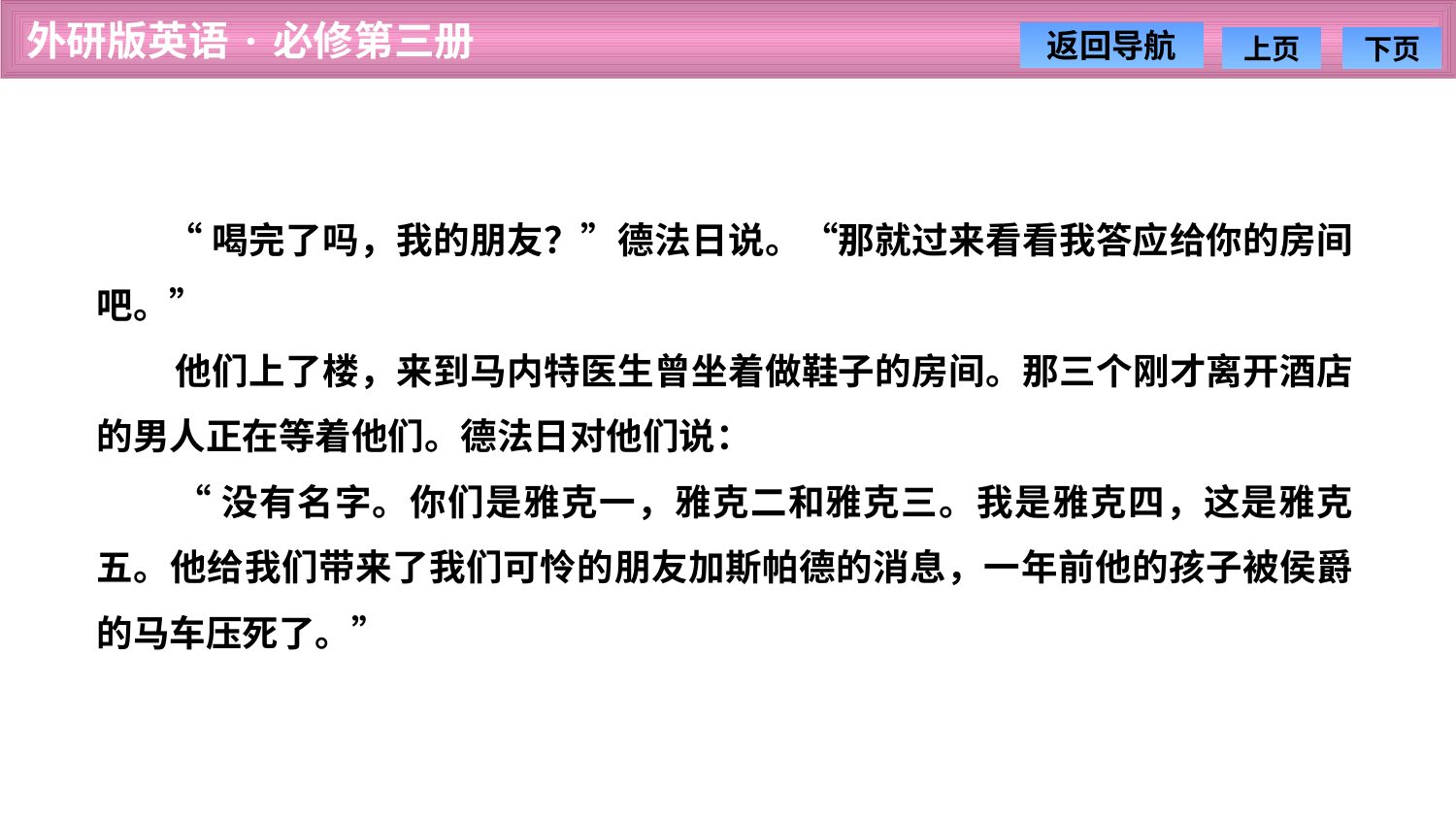

“喝完了吗，我的朋友？”德法日说。“那就过来看看我答应给你的房间吧。”
        他们上了楼，来到马内特医生曾坐着做鞋子的房间。那三个刚才离开酒店的男人正在等着他们。德法日对他们说：
        “没有名字。你们是雅克一，雅克二和雅克三。我是雅克四，这是雅克五。他给我们带来了我们可怜的朋友加斯帕德的消息，一年前他的孩子被侯爵的马车压死了。”